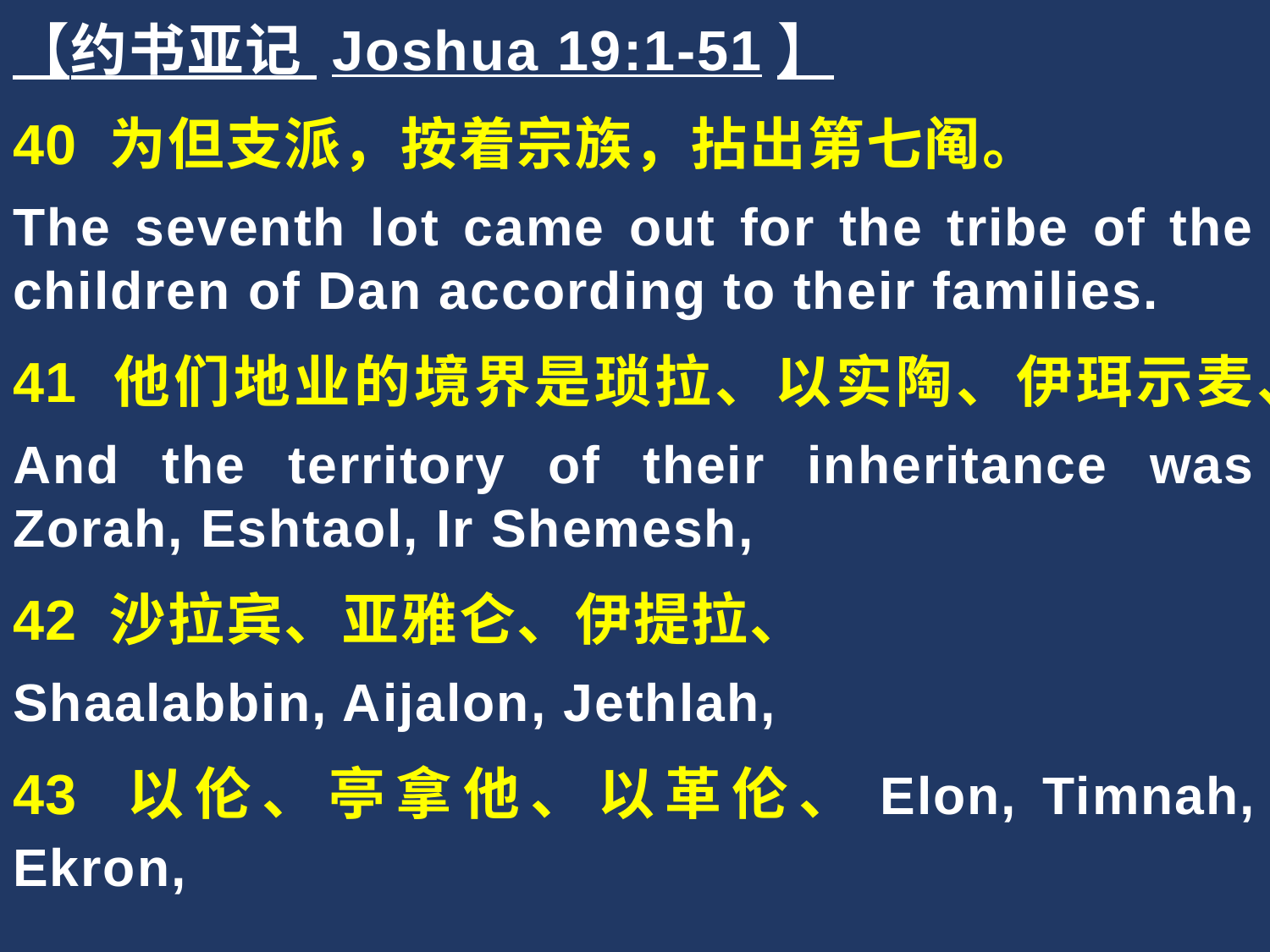

【约书亚记 Joshua 19:1-51】
40 为但支派，按着宗族，拈出第七阄。
The seventh lot came out for the tribe of the children of Dan according to their families.
41 他们地业的境界是琐拉、以实陶、伊珥示麦、
And the territory of their inheritance was Zorah, Eshtaol, Ir Shemesh,
42 沙拉宾、亚雅仑、伊提拉、
Shaalabbin, Aijalon, Jethlah,
43 以伦、亭拿他、以革伦、Elon, Timnah, Ekron,